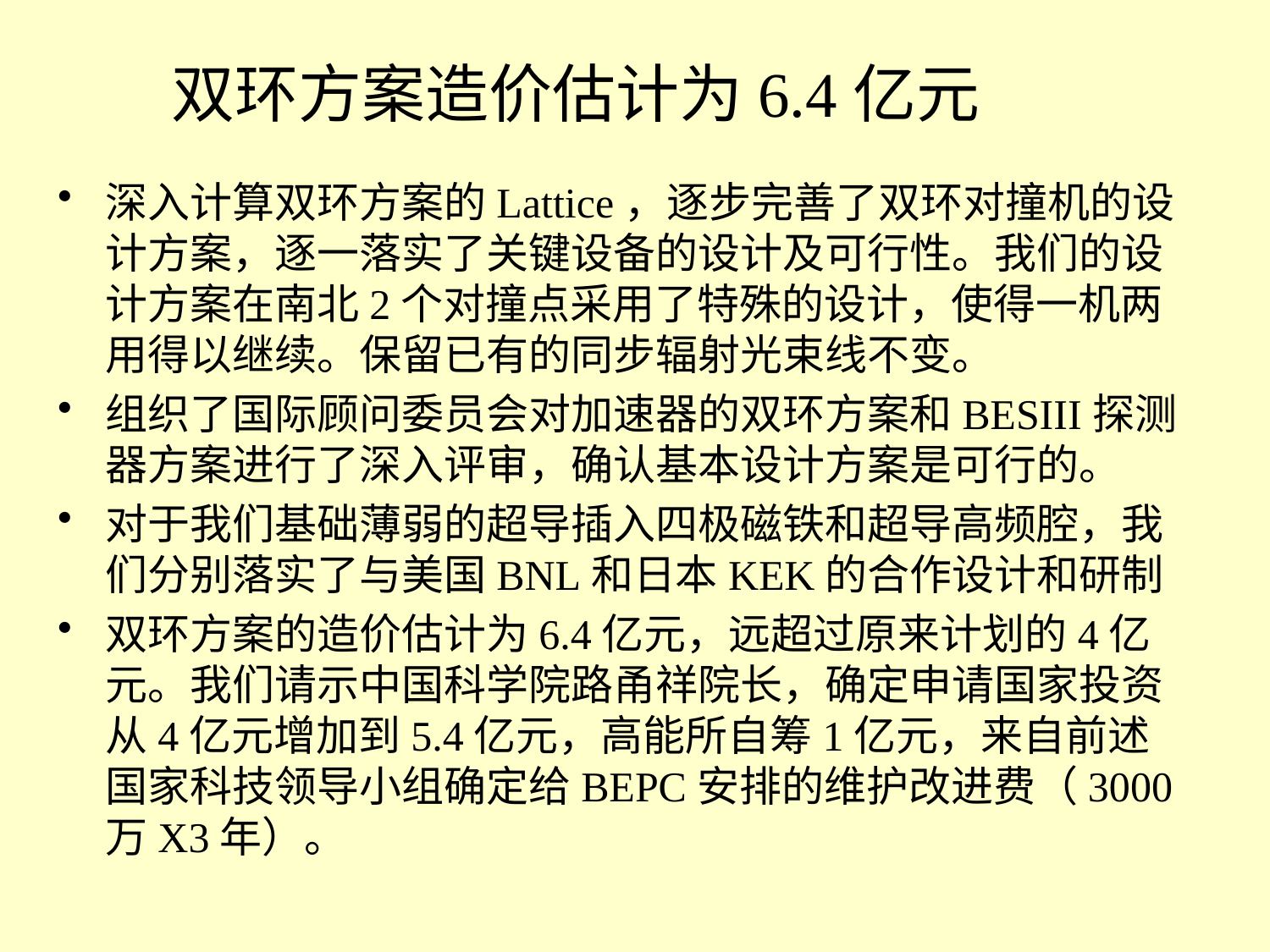

# 双环方案造价估计为6.4亿元
深入计算双环方案的Lattice，逐步完善了双环对撞机的设计方案，逐一落实了关键设备的设计及可行性。我们的设计方案在南北2个对撞点采用了特殊的设计，使得一机两用得以继续。保留已有的同步辐射光束线不变。
组织了国际顾问委员会对加速器的双环方案和BESIII探测器方案进行了深入评审，确认基本设计方案是可行的。
对于我们基础薄弱的超导插入四极磁铁和超导高频腔，我们分别落实了与美国BNL和日本KEK的合作设计和研制
双环方案的造价估计为6.4亿元，远超过原来计划的4亿元。我们请示中国科学院路甬祥院长，确定申请国家投资从4亿元增加到5.4亿元，高能所自筹1亿元，来自前述国家科技领导小组确定给BEPC安排的维护改进费（3000万X3年）。